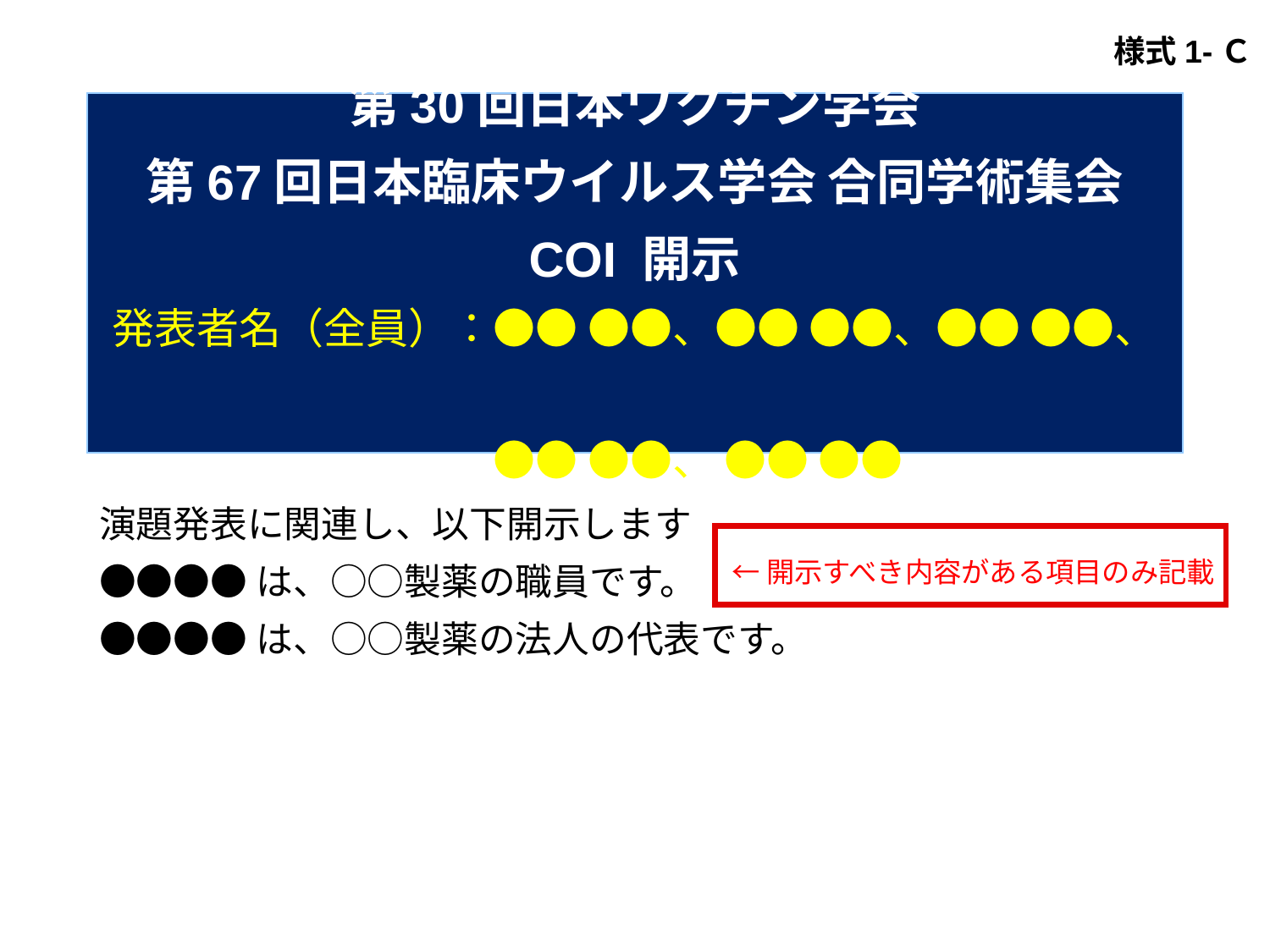

様式1-Ｃ
第30回日本ワクチン学会
第67回日本臨床ウイルス学会 合同学術集会
COI 開示
発表者名（全員）：●● ●●、●● ●●、●● ●●、
　　　●● ●●、 ●● ●●

演題発表に関連し、以下開示します
●●●●は、○○製薬の職員です。
●●●●は、○○製薬の法人の代表です。

←開示すべき内容がある項目のみ記載